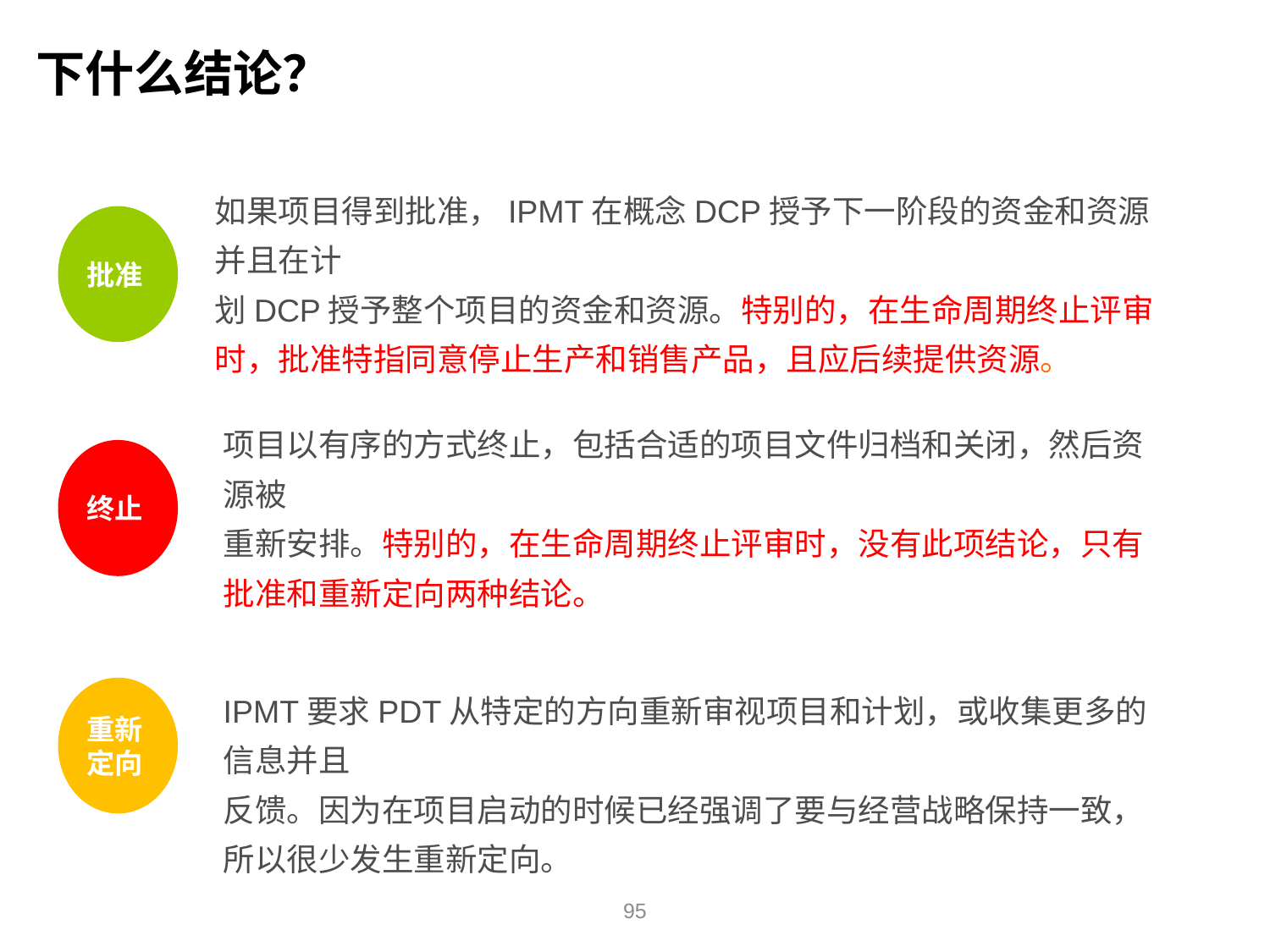

下什么结论？
批准
如果项目得到批准，IPMT在概念DCP授予下一阶段的资金和资源并且在计
划DCP授予整个项目的资金和资源。特别的，在生命周期终止评审时，批准特指同意停止生产和销售产品，且应后续提供资源。
终止
项目以有序的方式终止，包括合适的项目文件归档和关闭，然后资源被
重新安排。特别的，在生命周期终止评审时，没有此项结论，只有批准和重新定向两种结论。
IPMT要求PDT从特定的方向重新审视项目和计划，或收集更多的信息并且
反馈。因为在项目启动的时候已经强调了要与经营战略保持一致，所以很少发生重新定向。
重新
定向
95
95